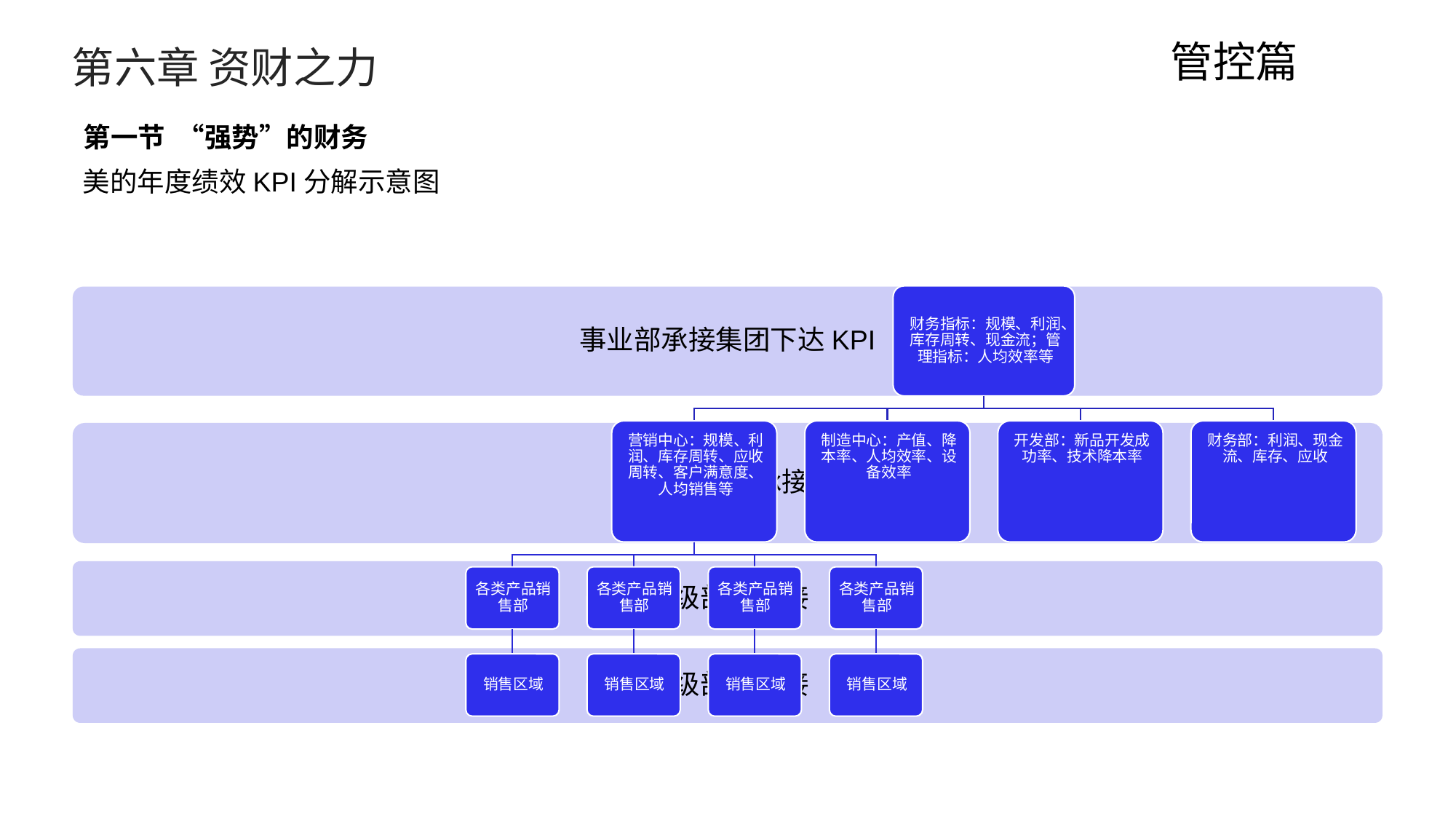

管控篇
第六章 资财之力
第一节  “强势”的财务
美的年度绩效KPI分解示意图
三级部门承接
二级部门承接
一级部门承接
事业部承接集团下达KPI
财务指标：规模、利润、库存周转、现金流；管理指标：人均效率等
营销中心：规模、利润、库存周转、应收周转、客户满意度、人均销售等
各类产品销售部
销售区域
各类产品销售部
销售区域
各类产品销售部
销售区域
各类产品销售部
销售区域
制造中心：产值、降本率、人均效率、设备效率
开发部：新品开发成功率、技术降本率
财务部：利润、现金流、库存、应收